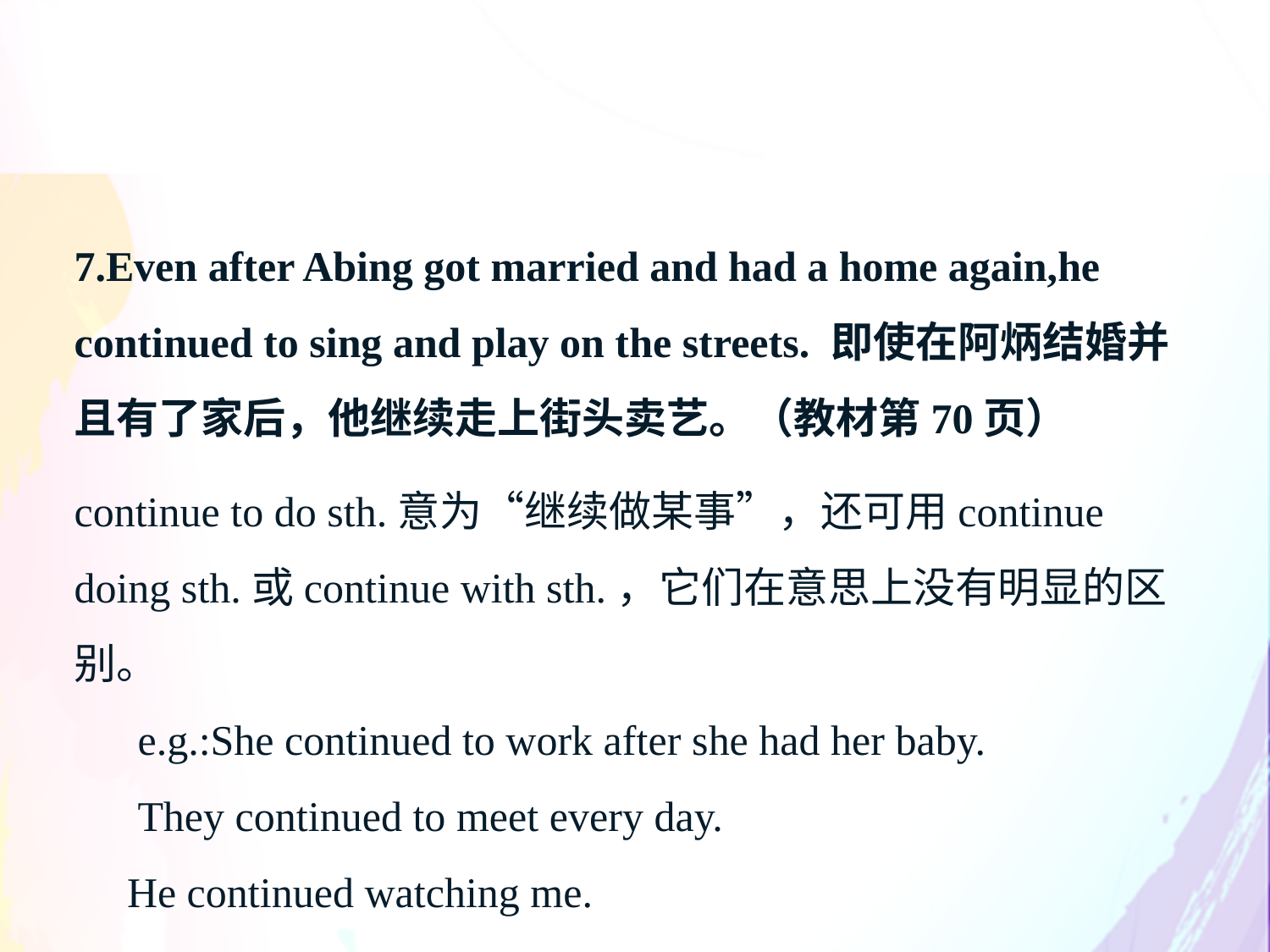

7.Even after Abing got married and had a home again,he continued to sing and play on the streets. 即使在阿炳结婚并且有了家后，他继续走上街头卖艺。（教材第70页）

continue to do sth.意为“继续做某事”，还可用continue doing sth.或continue with sth.，它们在意思上没有明显的区别。
      e.g.:She continued to work after she had her baby.
      They continued to meet every day.
     He continued watching me.